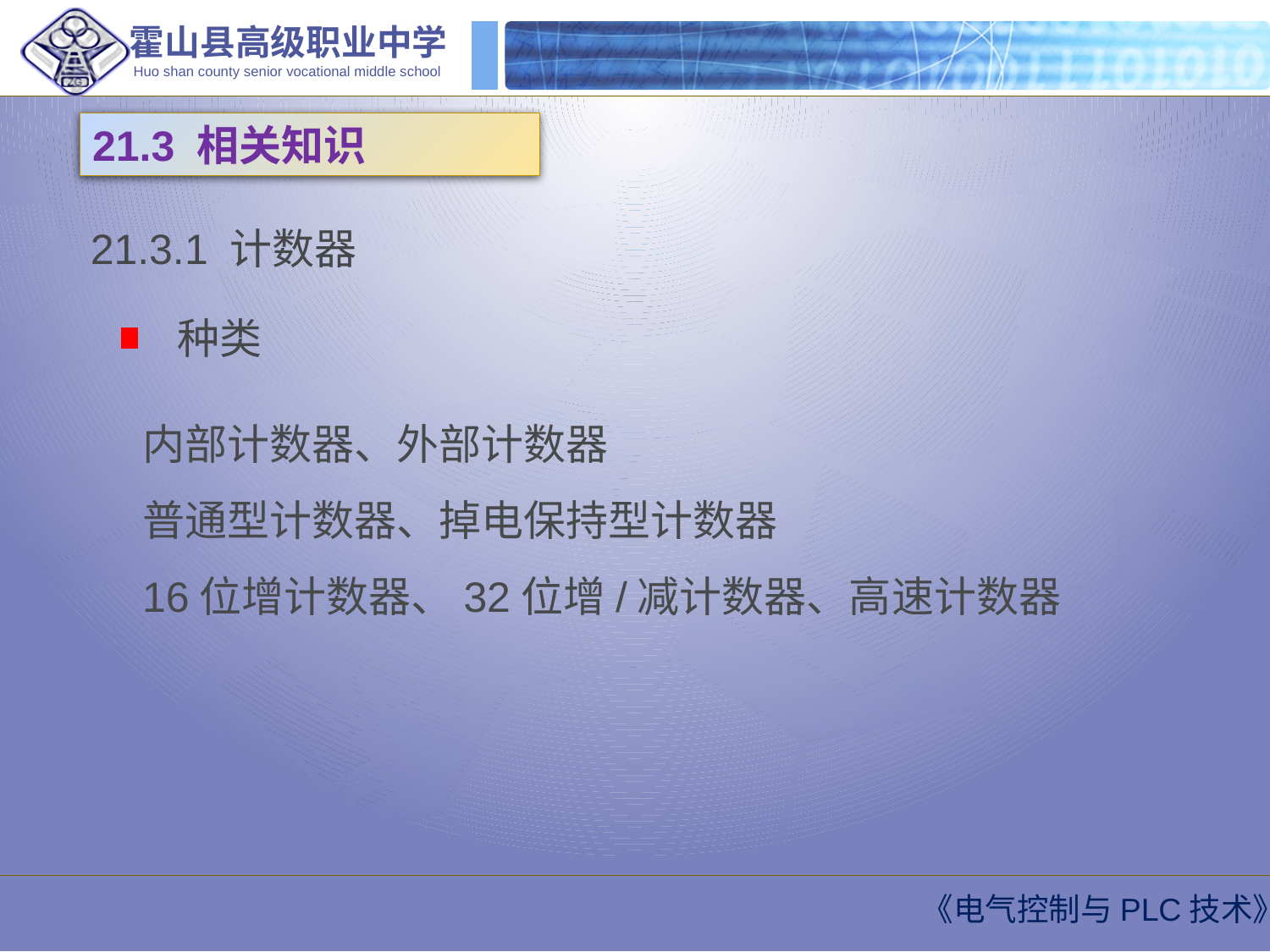

21.3 相关知识
21.3.1 计数器
种类

内部计数器、外部计数器
普通型计数器、掉电保持型计数器
16位增计数器、32位增/减计数器、高速计数器